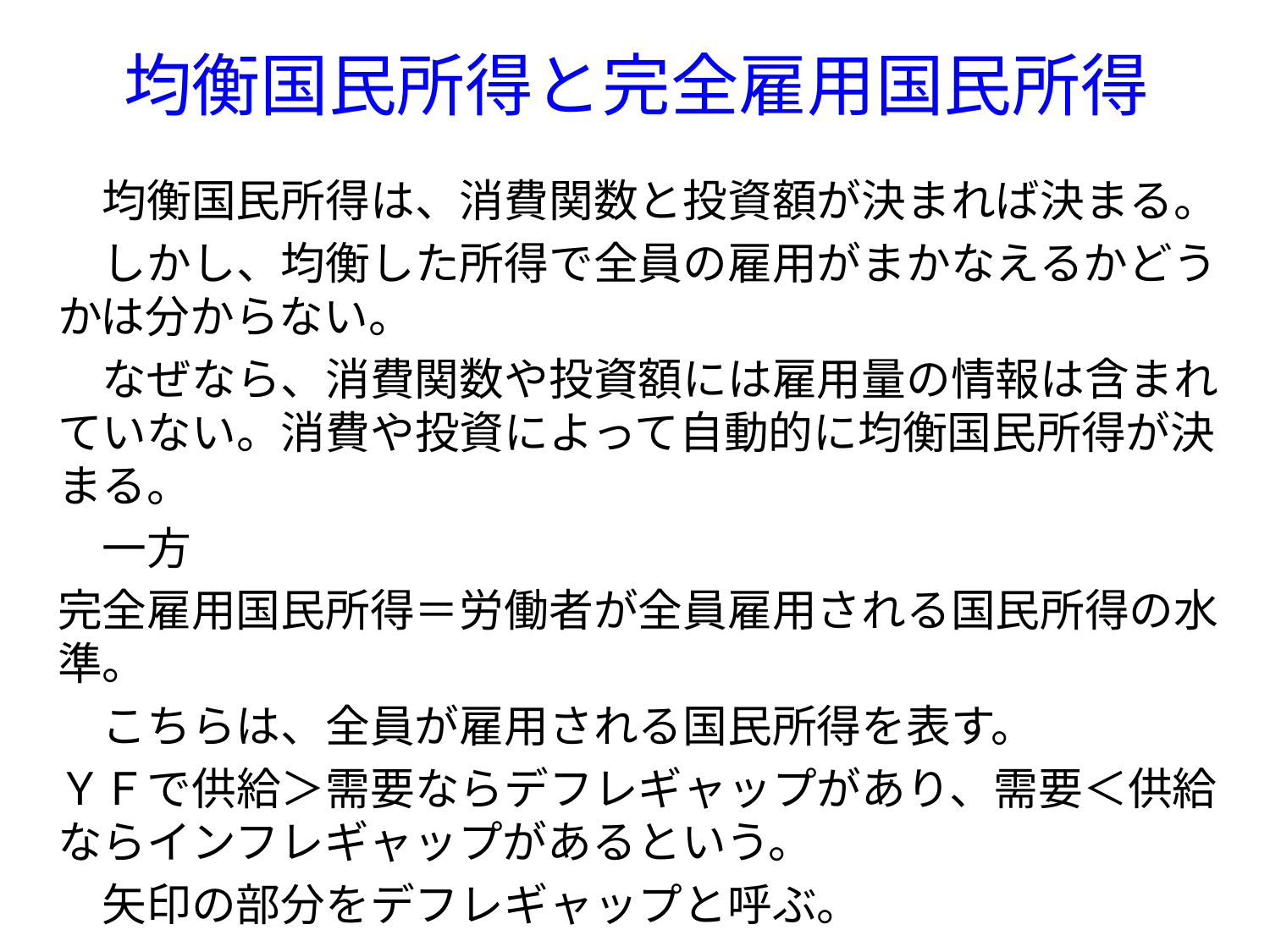

# 均衡国民所得と完全雇用国民所得
　均衡国民所得は、消費関数と投資額が決まれば決まる。
　しかし、均衡した所得で全員の雇用がまかなえるかどうかは分からない。
　なぜなら、消費関数や投資額には雇用量の情報は含まれていない。消費や投資によって自動的に均衡国民所得が決まる。
　一方
完全雇用国民所得＝労働者が全員雇用される国民所得の水準。
　こちらは、全員が雇用される国民所得を表す。
ＹＦで供給＞需要ならデフレギャップがあり、需要＜供給ならインフレギャップがあるという。
　矢印の部分をデフレギャップと呼ぶ。